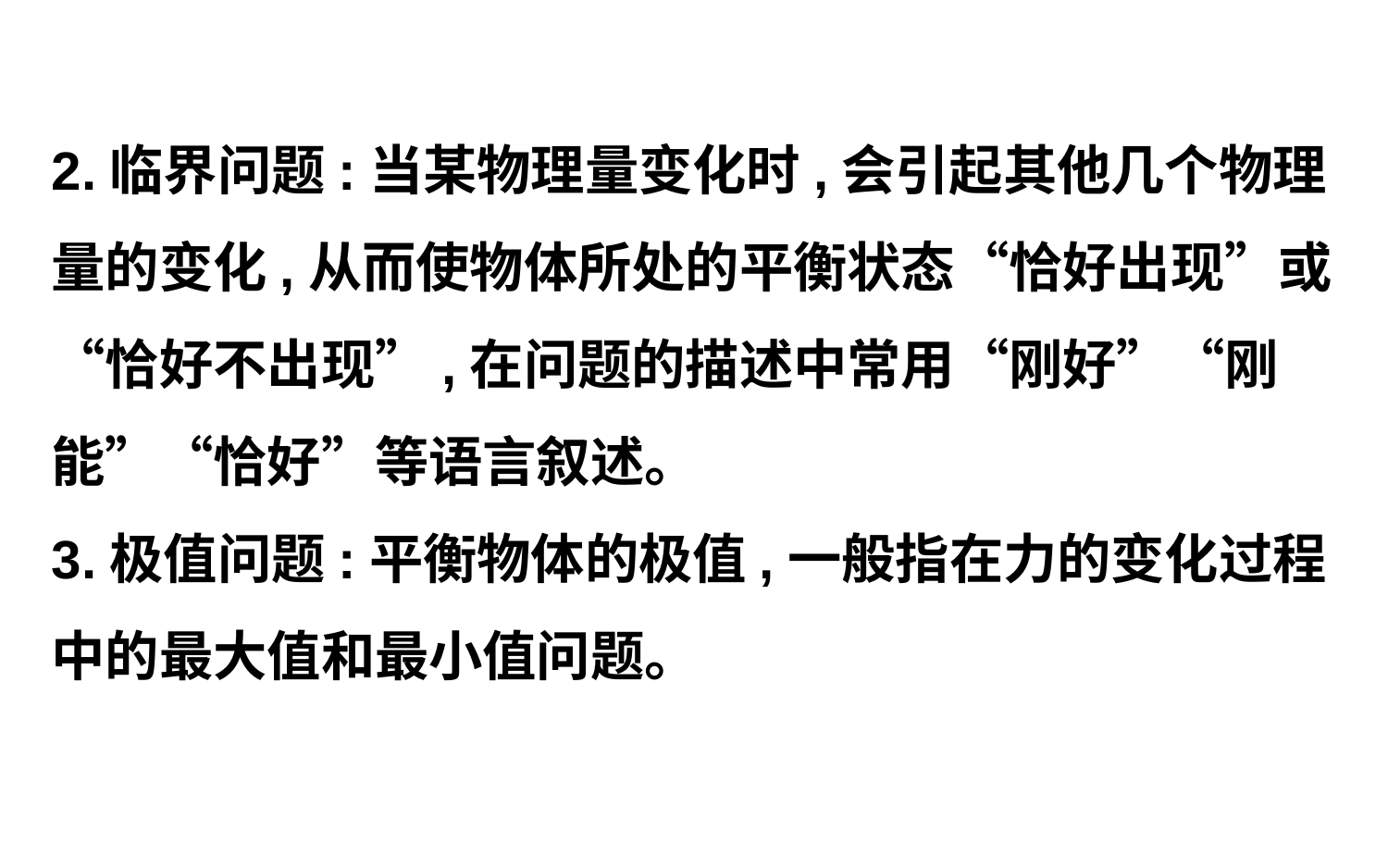

2.临界问题:当某物理量变化时,会引起其他几个物理量的变化,从而使物体所处的平衡状态“恰好出现”或“恰好不出现”,在问题的描述中常用“刚好”“刚能”“恰好”等语言叙述。
3.极值问题:平衡物体的极值,一般指在力的变化过程中的最大值和最小值问题。